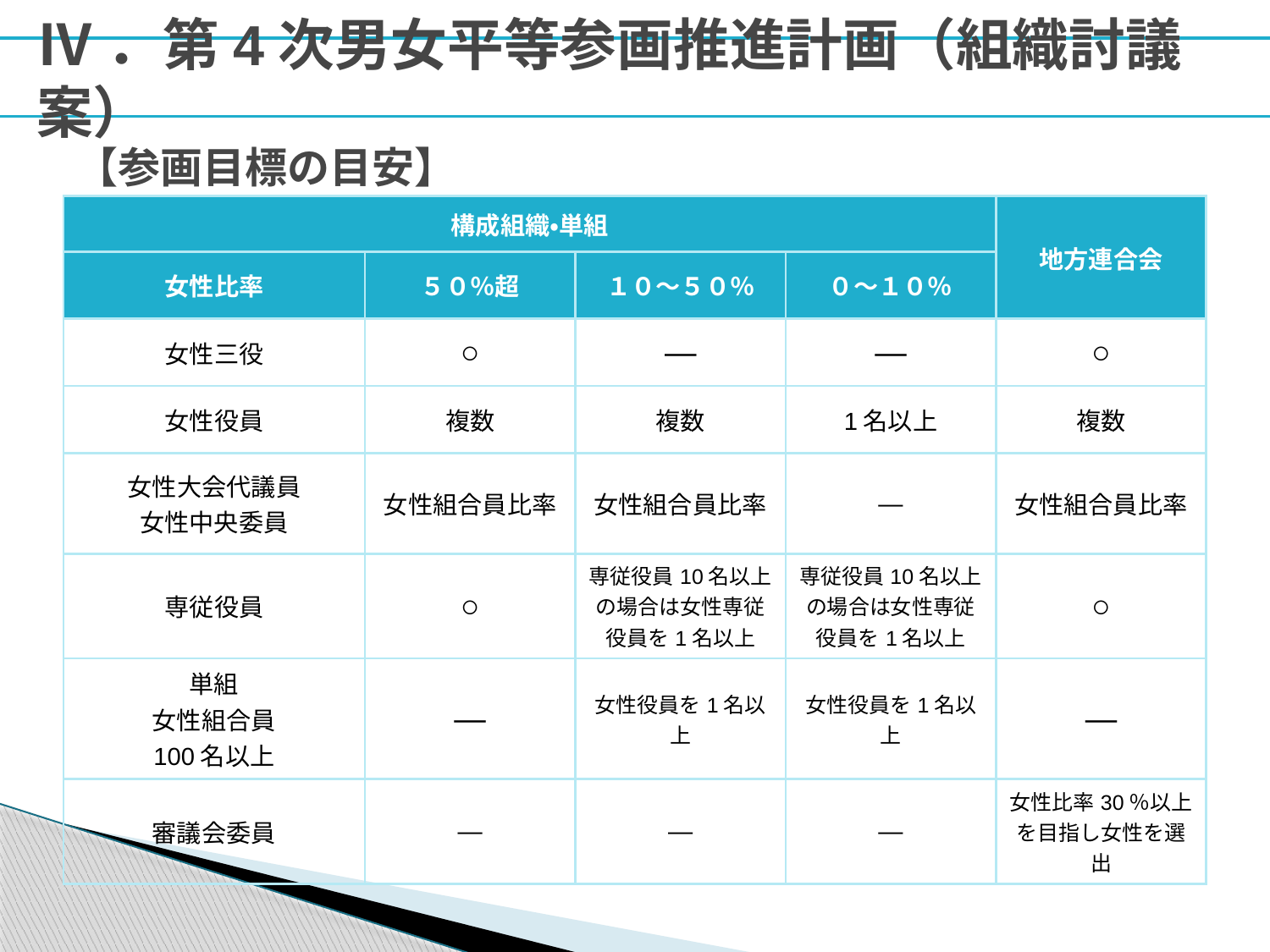

Ⅳ．第4次男女平等参画推進計画（組織討議案）
# 【参画目標の目安】
| 構成組織・単組 |  |  |  | 地方連合会 |
| --- | --- | --- | --- | --- |
| 女性比率 | ５０％超 | １０～５０％ | ０～１０％ |  |
| 女性三役 | ○ | ― | ― | ○ |
| 女性役員 | 複数 | 複数 | 1名以上 | 複数 |
| 女性大会代議員 女性中央委員 | 女性組合員比率 | 女性組合員比率 | ― | 女性組合員比率 |
| 専従役員 | ○ | 専従役員10名以上の場合は女性専従役員を1名以上 | 専従役員10名以上の場合は女性専従役員を1名以上 | ○ |
| 単組 女性組合員 100名以上 | ― | 女性役員を1名以上 | 女性役員を1名以上 | ― |
| 審議会委員 | ― | ― | ― | 女性比率30％以上を目指し女性を選出 |